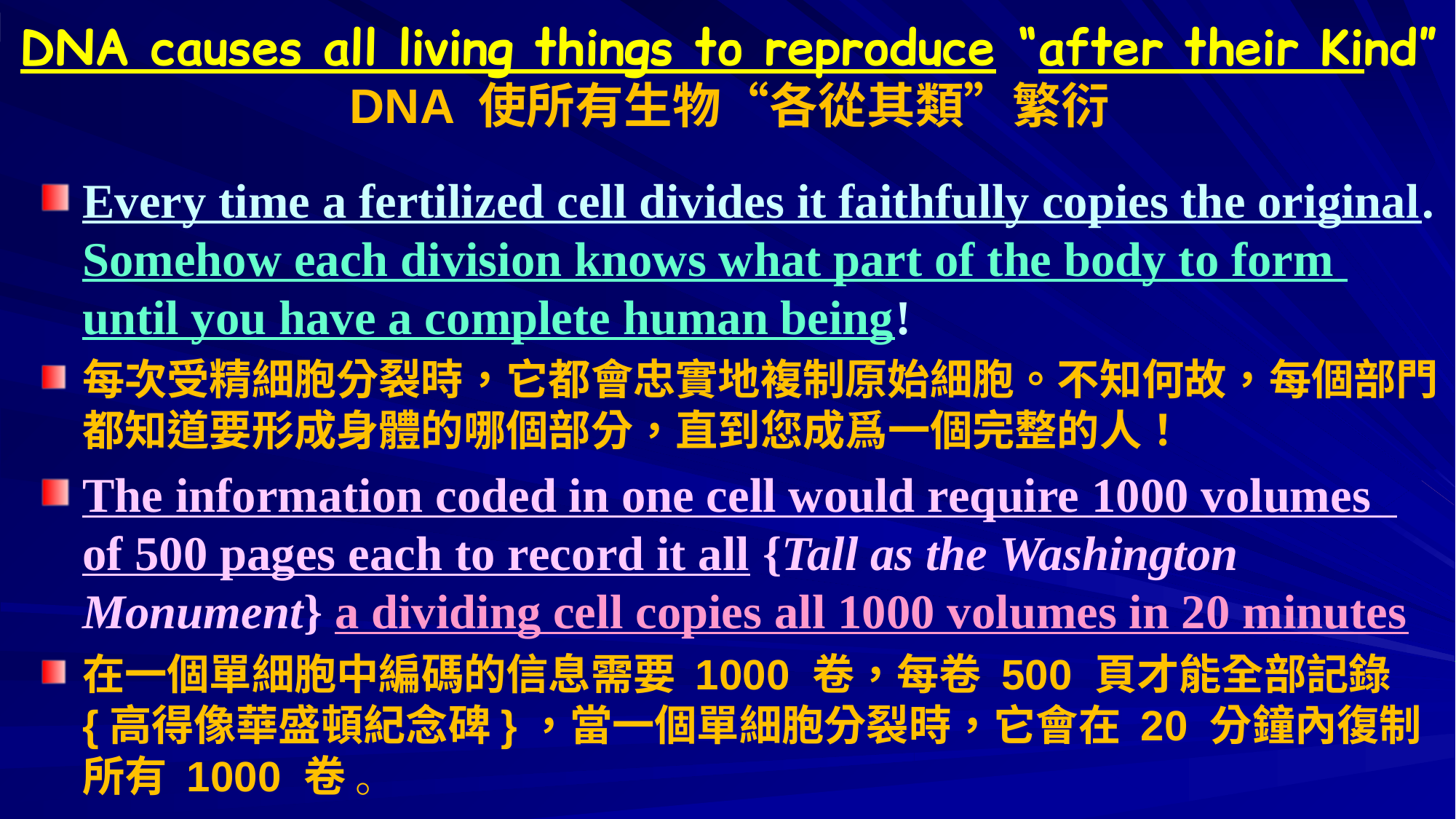

# DNA causes all living things to reproduce “after their Kind” DNA 使所有生物“各從其類”繁衍
Every time a fertilized cell divides it faithfully copies the original. Somehow each division knows what part of the body to form 	until you have a complete human being!
每次受精細胞分裂時，它都會忠實地複制原始細胞。不知何故，每個部門都知道要形成身體的哪個部分，直到您成爲一個完整的人！
The information coded in one cell would require 1000 volumes   of 500 pages each to record it all {Tall as the Washington Monument} a dividing cell copies all 1000 volumes in 20 minutes
在一個單細胞中編碼的信息需要 1000 卷，每卷 500 頁才能全部記錄{高得像華盛頓紀念碑}，當一個單細胞分裂時，它會在 20 分鐘內復制所有 1000 卷 。